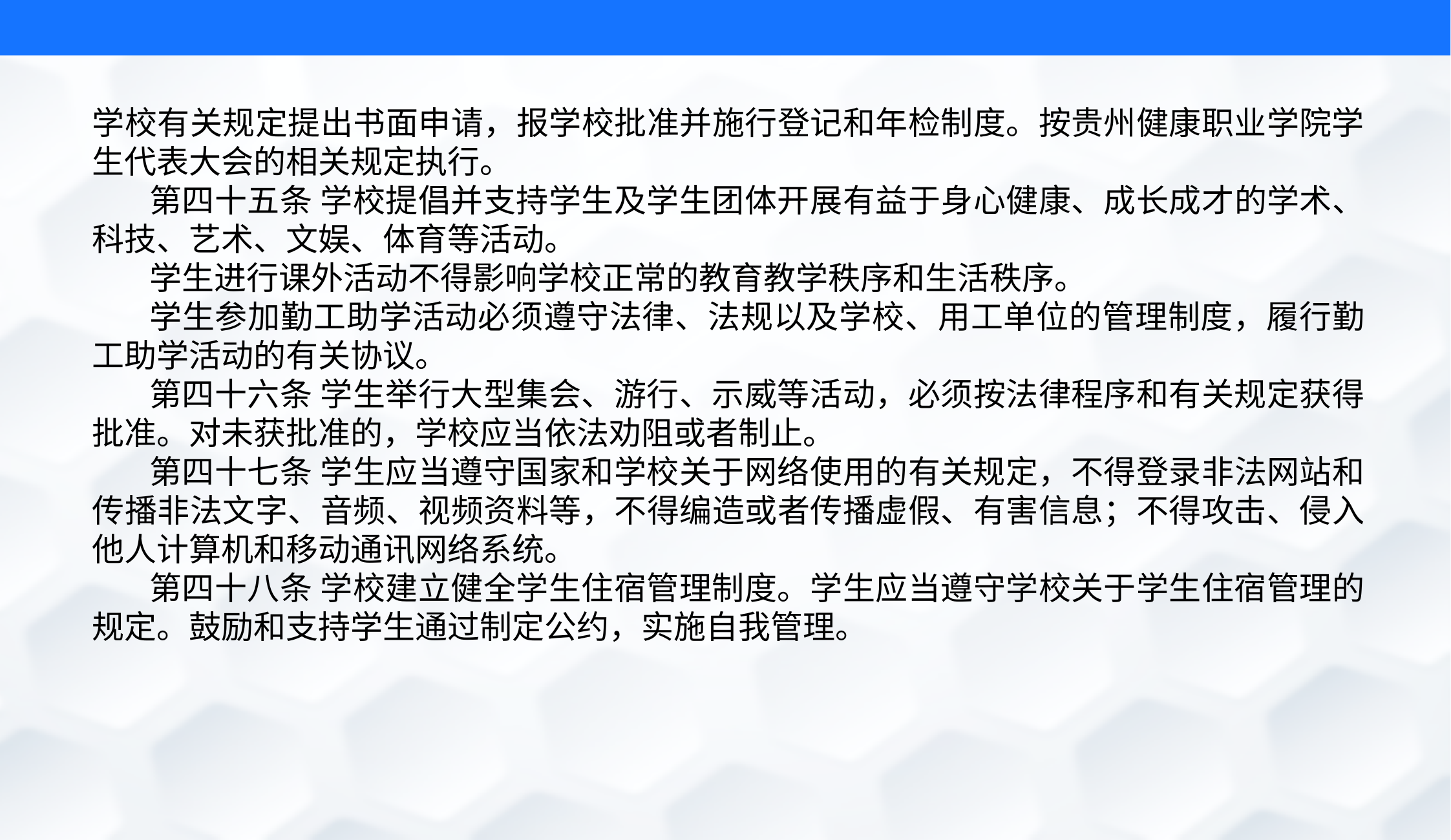

学校有关规定提出书面申请，报学校批准并施行登记和年检制度。按贵州健康职业学院学生代表大会的相关规定执行。
第四十五条 学校提倡并支持学生及学生团体开展有益于身心健康、成长成才的学术、科技、艺术、文娱、体育等活动。
学生进行课外活动不得影响学校正常的教育教学秩序和生活秩序。
学生参加勤工助学活动必须遵守法律、法规以及学校、用工单位的管理制度，履行勤工助学活动的有关协议。
第四十六条 学生举行大型集会、游行、示威等活动，必须按法律程序和有关规定获得批准。对未获批准的，学校应当依法劝阻或者制止。
第四十七条 学生应当遵守国家和学校关于网络使用的有关规定，不得登录非法网站和传播非法文字、音频、视频资料等，不得编造或者传播虚假、有害信息；不得攻击、侵入他人计算机和移动通讯网络系统。
第四十八条 学校建立健全学生住宿管理制度。学生应当遵守学校关于学生住宿管理的规定。鼓励和支持学生通过制定公约，实施自我管理。